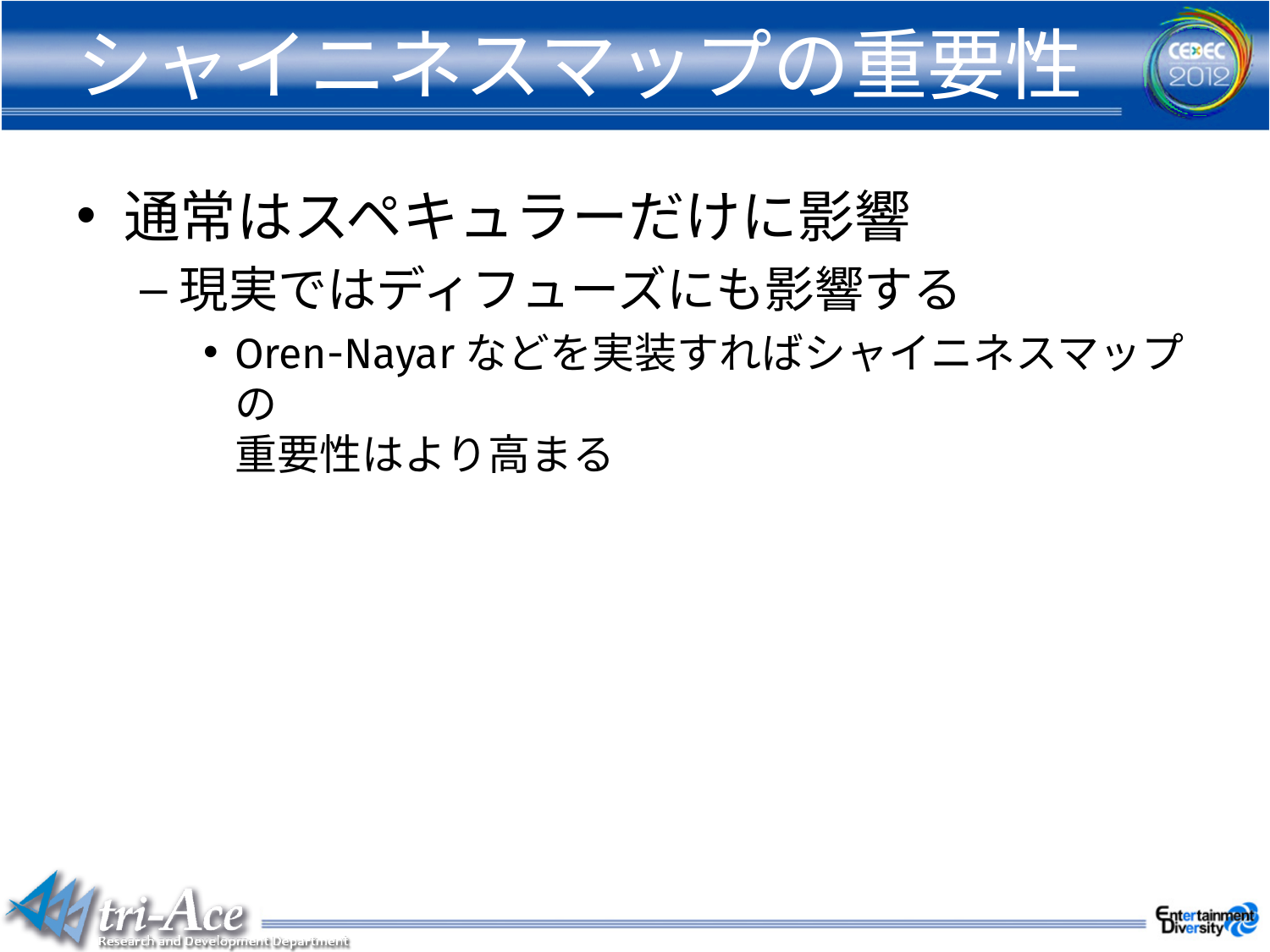

# シャイニネスマップの重要性
通常はスペキュラーだけに影響
現実ではディフューズにも影響する
Oren-Nayarなどを実装すればシャイニネスマップの
重要性はより高まる